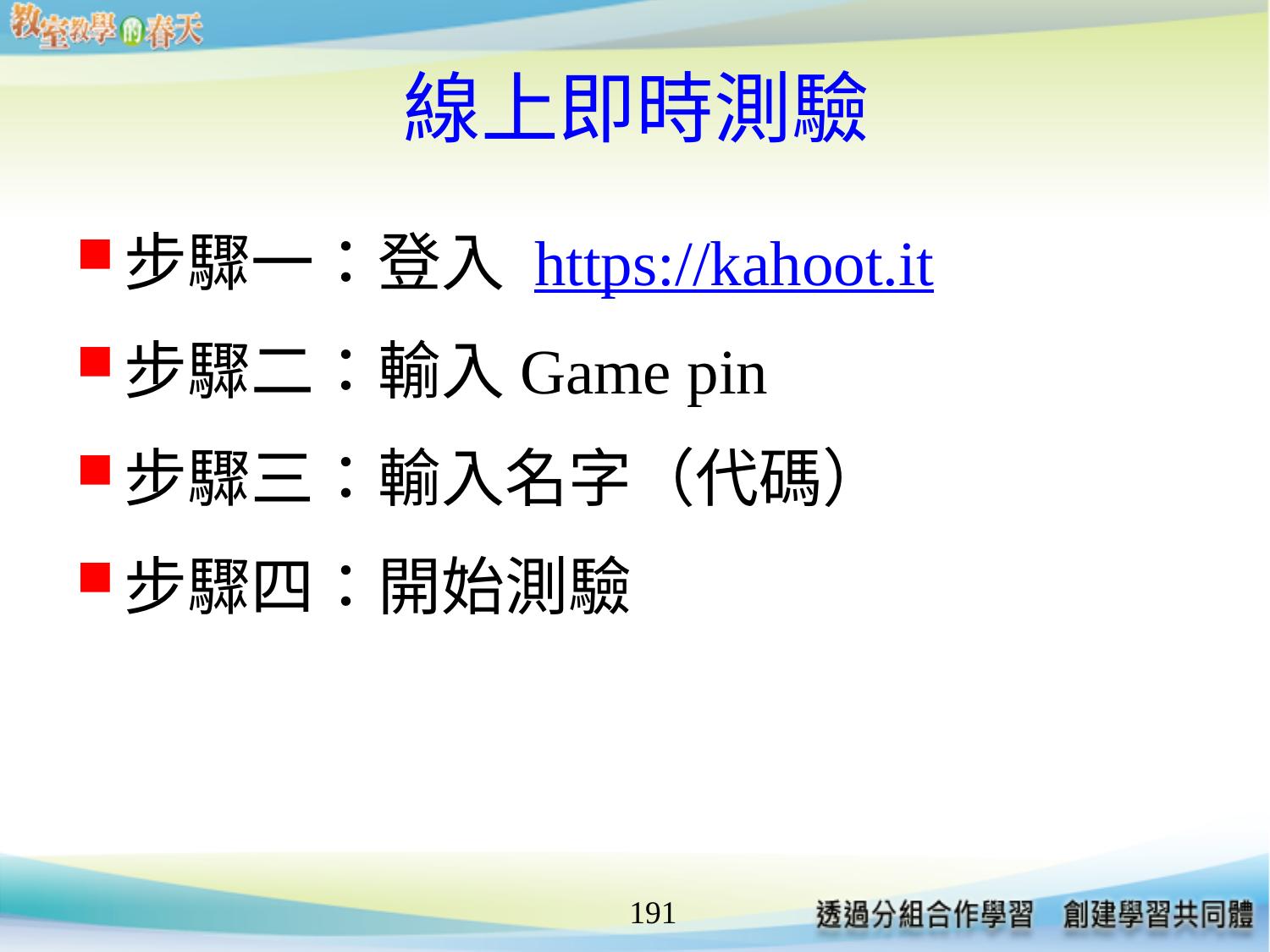

# 線上即時測驗
步驟一：登入 https://kahoot.it
步驟二：輸入Game pin
步驟三：輸入名字（代碼）
步驟四：開始測驗

191